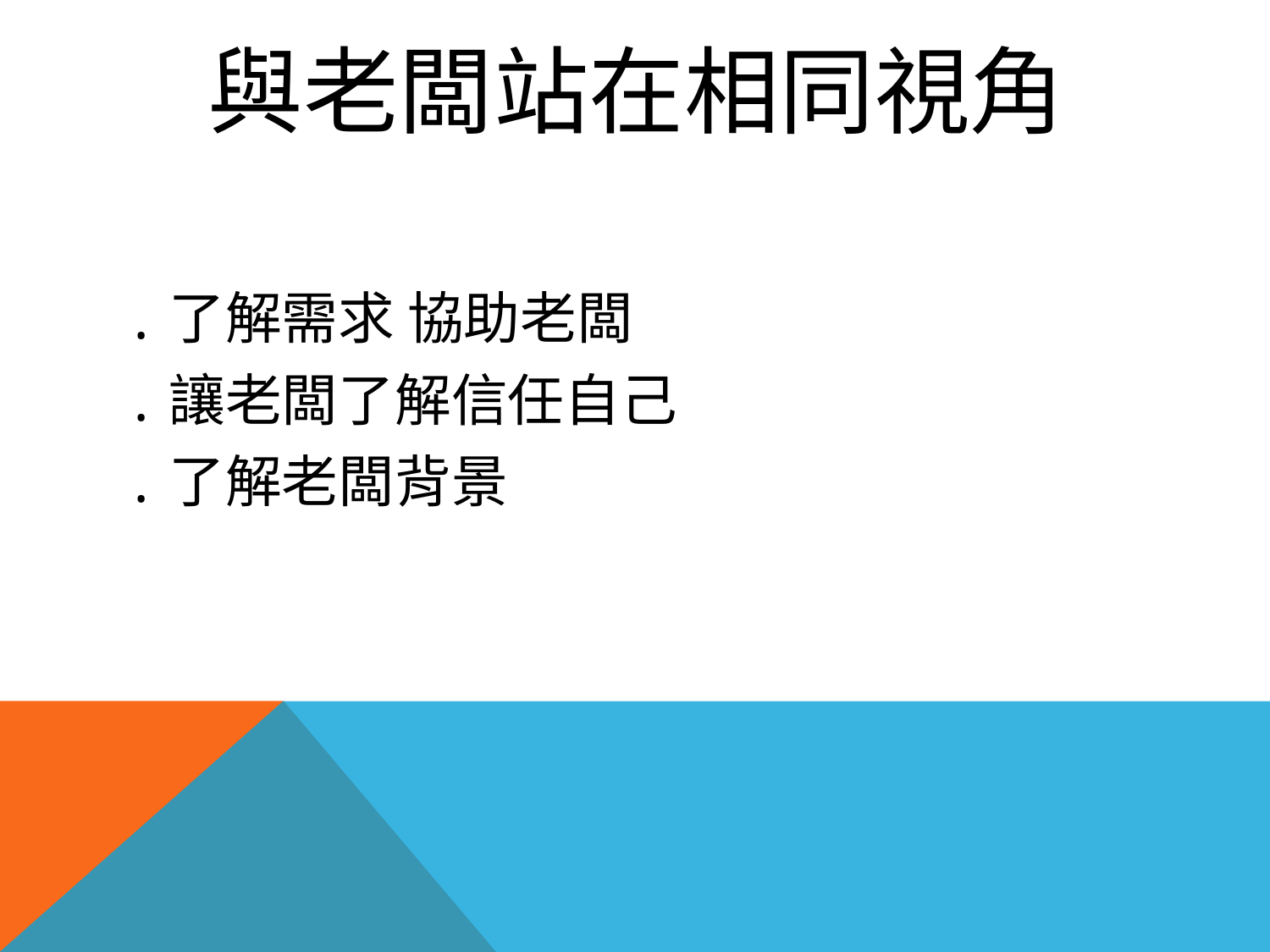

# 與老闆站在相同視角
․了解需求 協助老闆
․讓老闆了解信任自己
․了解老闆背景